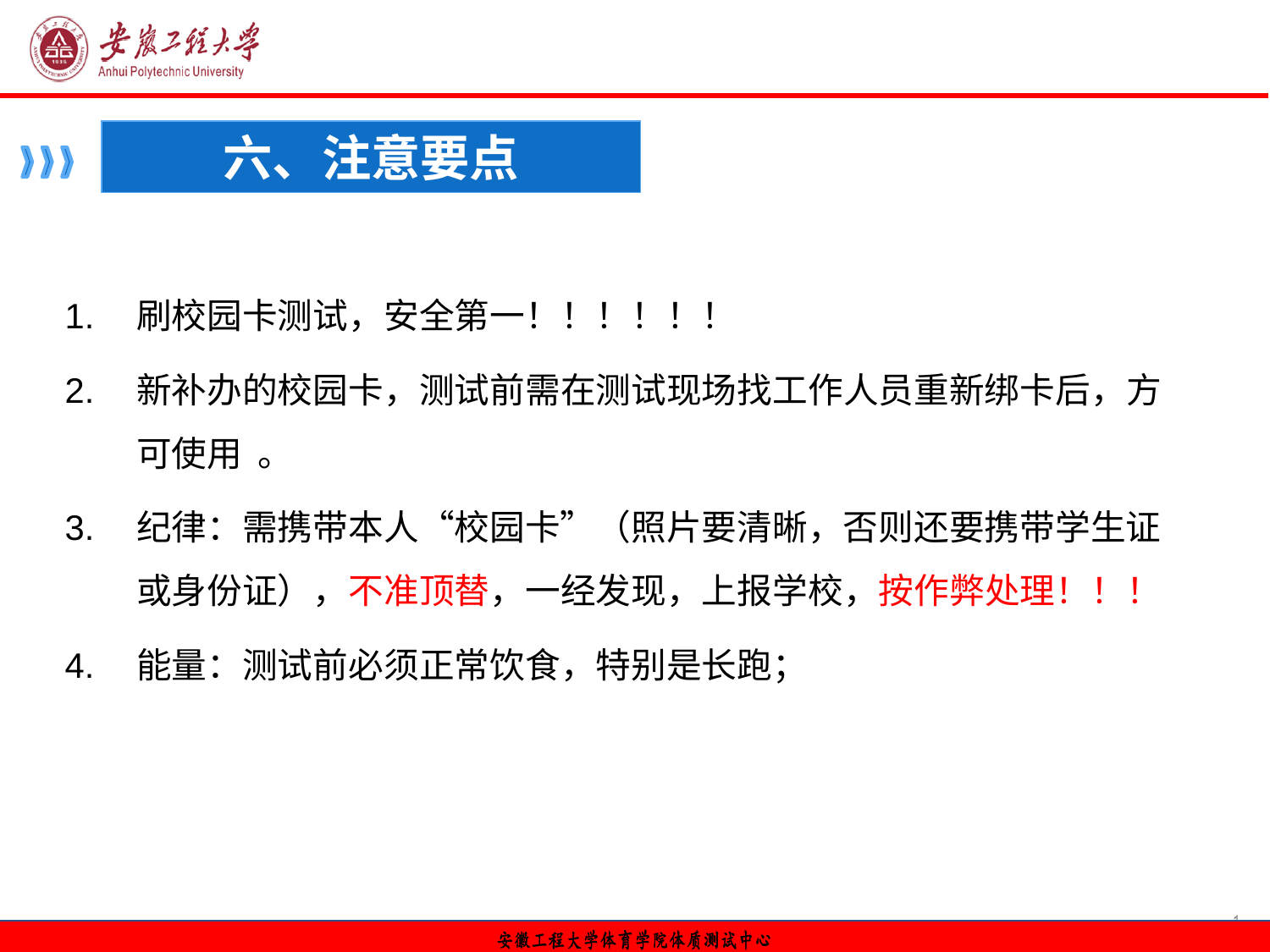

六、注意要点

刷校园卡测试，安全第一！！！！！！
新补办的校园卡，测试前需在测试现场找工作人员重新绑卡后，方可使用  。
纪律：需携带本人“校园卡”（照片要清晰，否则还要携带学生证或身份证），不准顶替，一经发现，上报学校，按作弊处理！！！
能量：测试前必须正常饮食，特别是长跑；

20